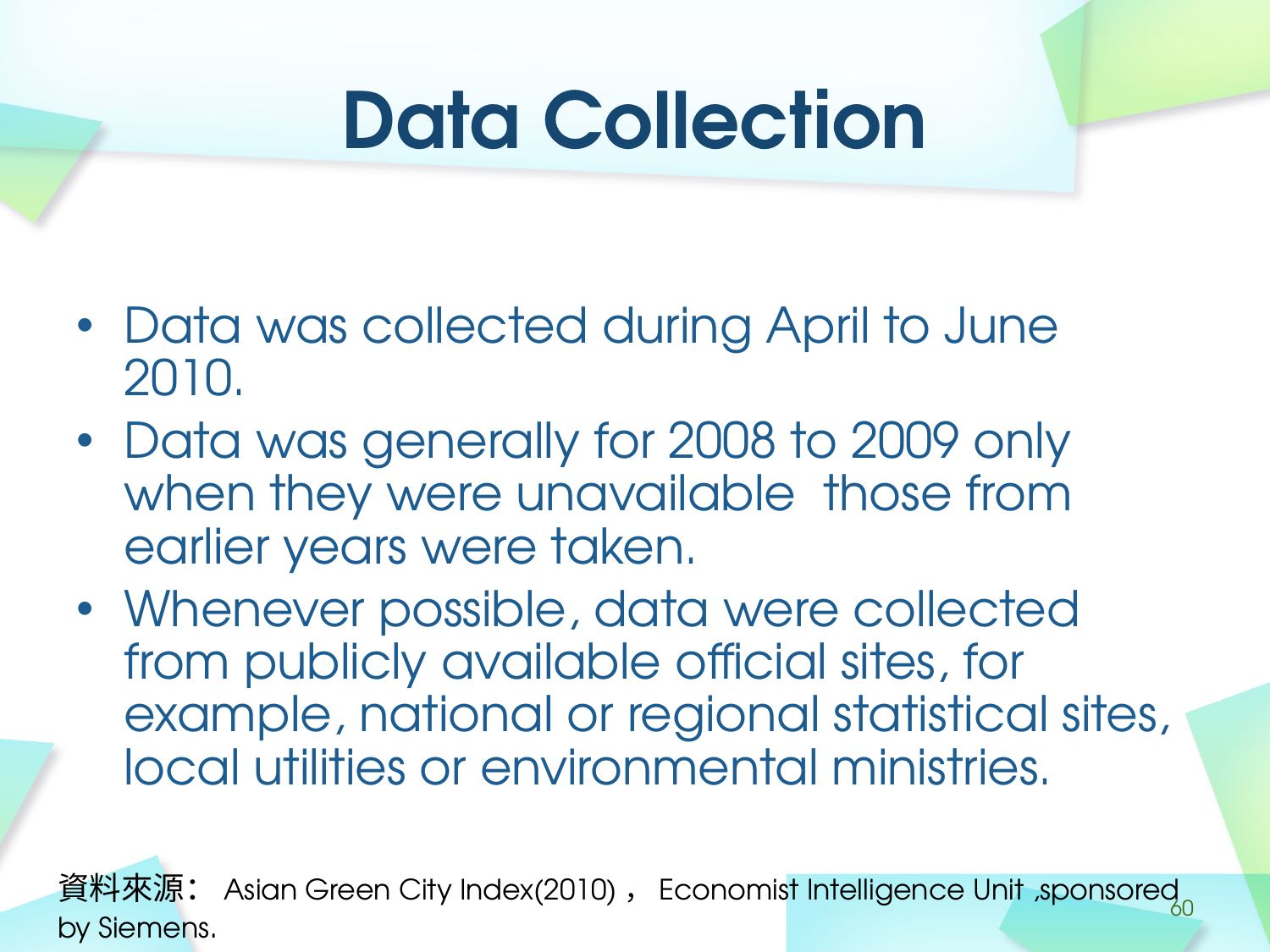

# Data Collection

Data was collected during April to June 2010.
Data was generally for 2008 to 2009 only when they were unavailable  those from earlier years were taken.
Whenever possible, data were collected from publicly available official sites, for example, national or regional statistical sites, local utilities or environmental ministries.
資料來源：Asian Green City Index(2010)，Economist Intelligence Unit ,sponsored by Siemens.
60